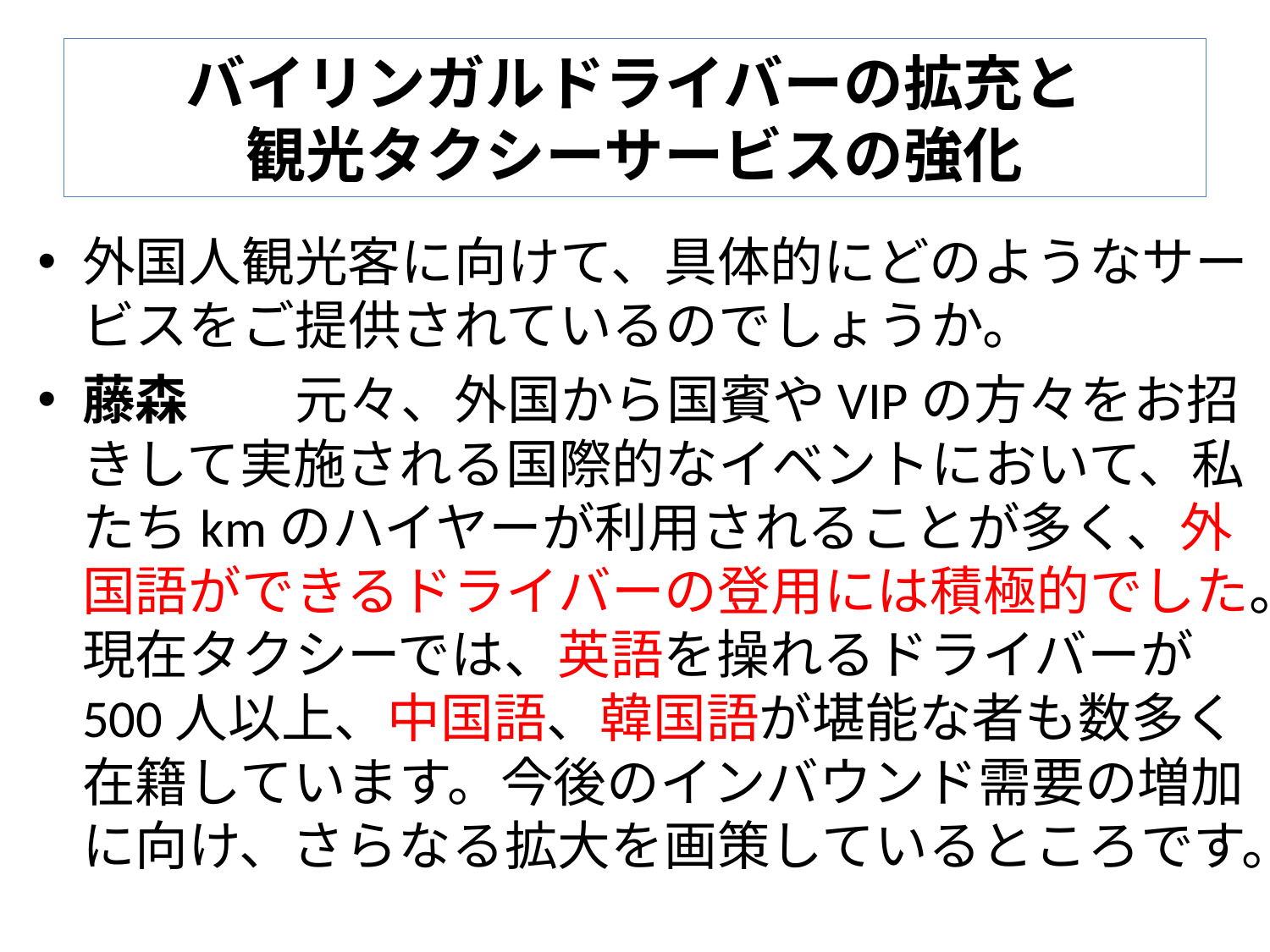

# バイリンガルドライバーの拡充と 観光タクシーサービスの強化
外国人観光客に向けて、具体的にどのようなサービスをご提供されているのでしょうか。
藤森　　元々、外国から国賓やVIPの方々をお招きして実施される国際的なイベントにおいて、私たちkmのハイヤーが利用されることが多く、外国語ができるドライバーの登用には積極的でした。現在タクシーでは、英語を操れるドライバーが500人以上、中国語、韓国語が堪能な者も数多く在籍しています。今後のインバウンド需要の増加に向け、さらなる拡大を画策しているところです。